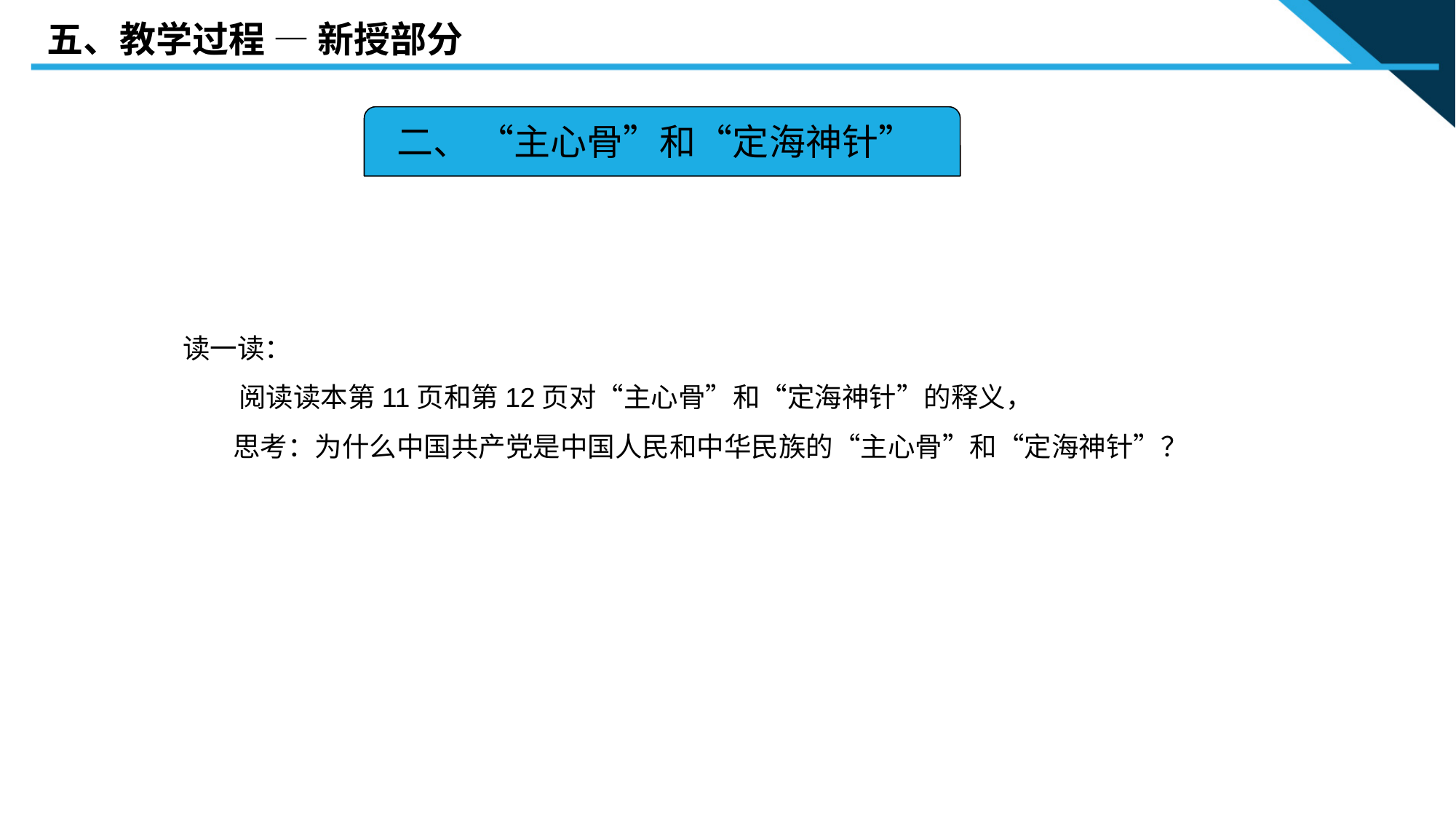

五、教学过程 — 新授部分

二、 “主心骨”和“定海神针”

读一读：
        阅读读本第11页和第12页对“主心骨”和“定海神针”的释义，
       思考：为什么中国共产党是中国人民和中华民族的“主心骨”和“定海神针”？